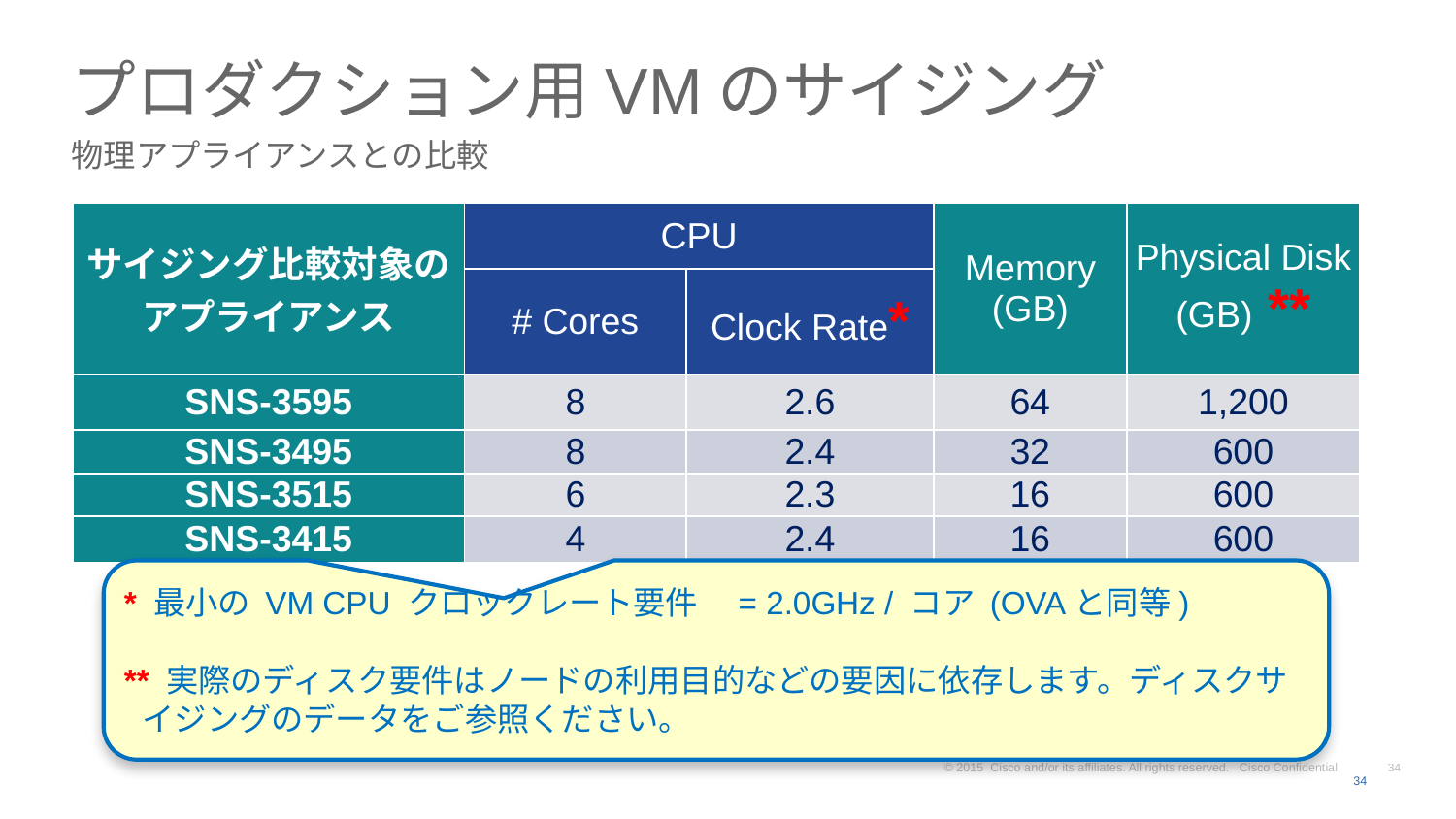

# プロダクション用VMのサイジング

物理アプライアンスとの比較
| サイジング比較対象の アプライアンス | CPU |  | Memory (GB) | Physical Disk (GB) \*\* |
| --- | --- | --- | --- | --- |
|  | # Cores | Clock Rate\* |  |  |
| SNS-3595 | 8 | 2.6 | 64 | 1,200 |
| SNS-3495 | 8 | 2.4 | 32 | 600 |
| SNS-3515 | 6 | 2.3 | 16 | 600 |
| SNS-3415 | 4 | 2.4 | 16 | 600 |
* 最小の VM CPU クロックレート要件　= 2.0GHz / コア (OVAと同等)
** 実際のディスク要件はノードの利用目的などの要因に依存します。ディスクサイジングのデータをご参照ください。

34